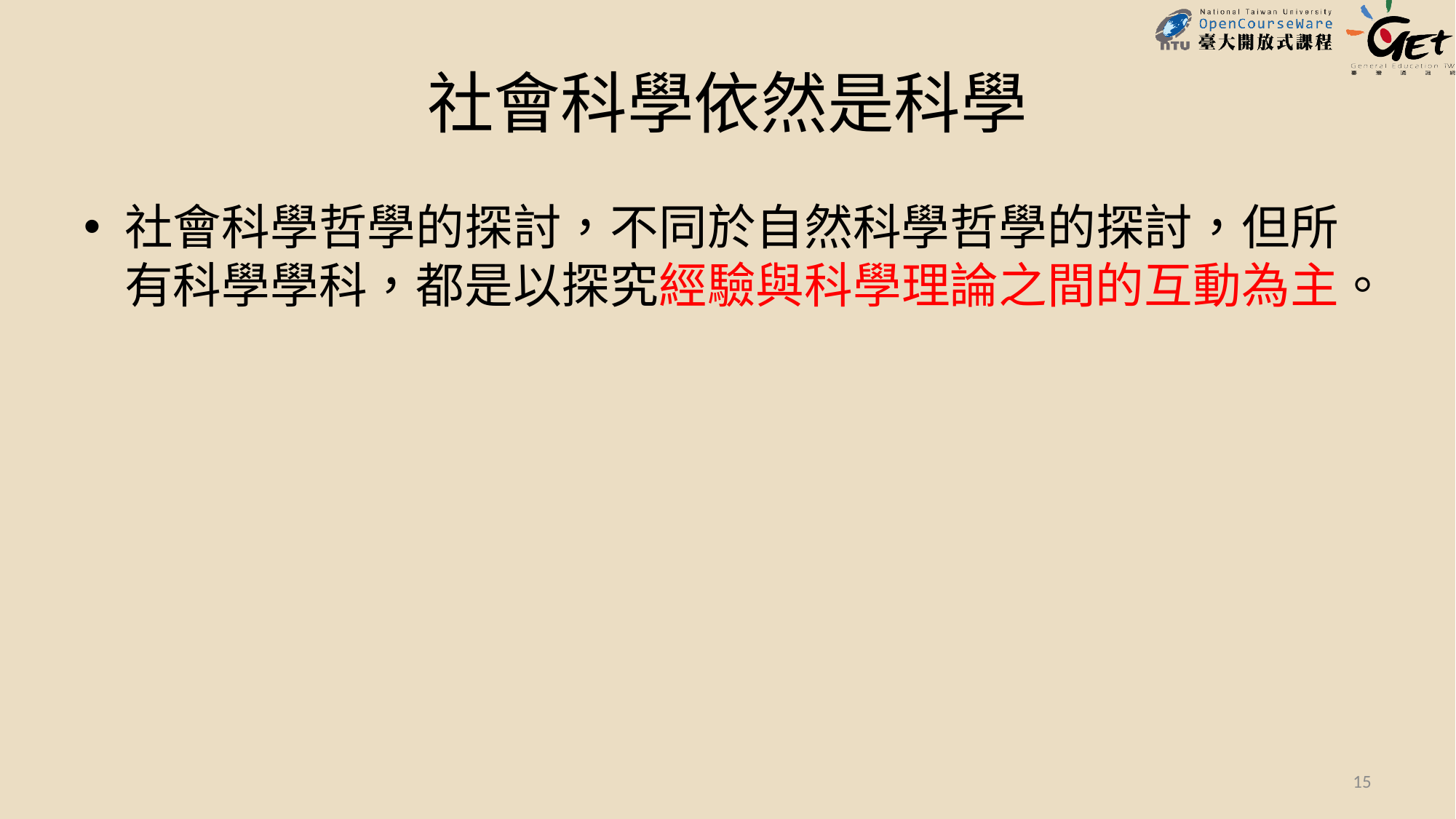

# 社會科學依然是科學
社會科學哲學的探討，不同於自然科學哲學的探討，但所有科學學科，都是以探究經驗與科學理論之間的互動為主。
15